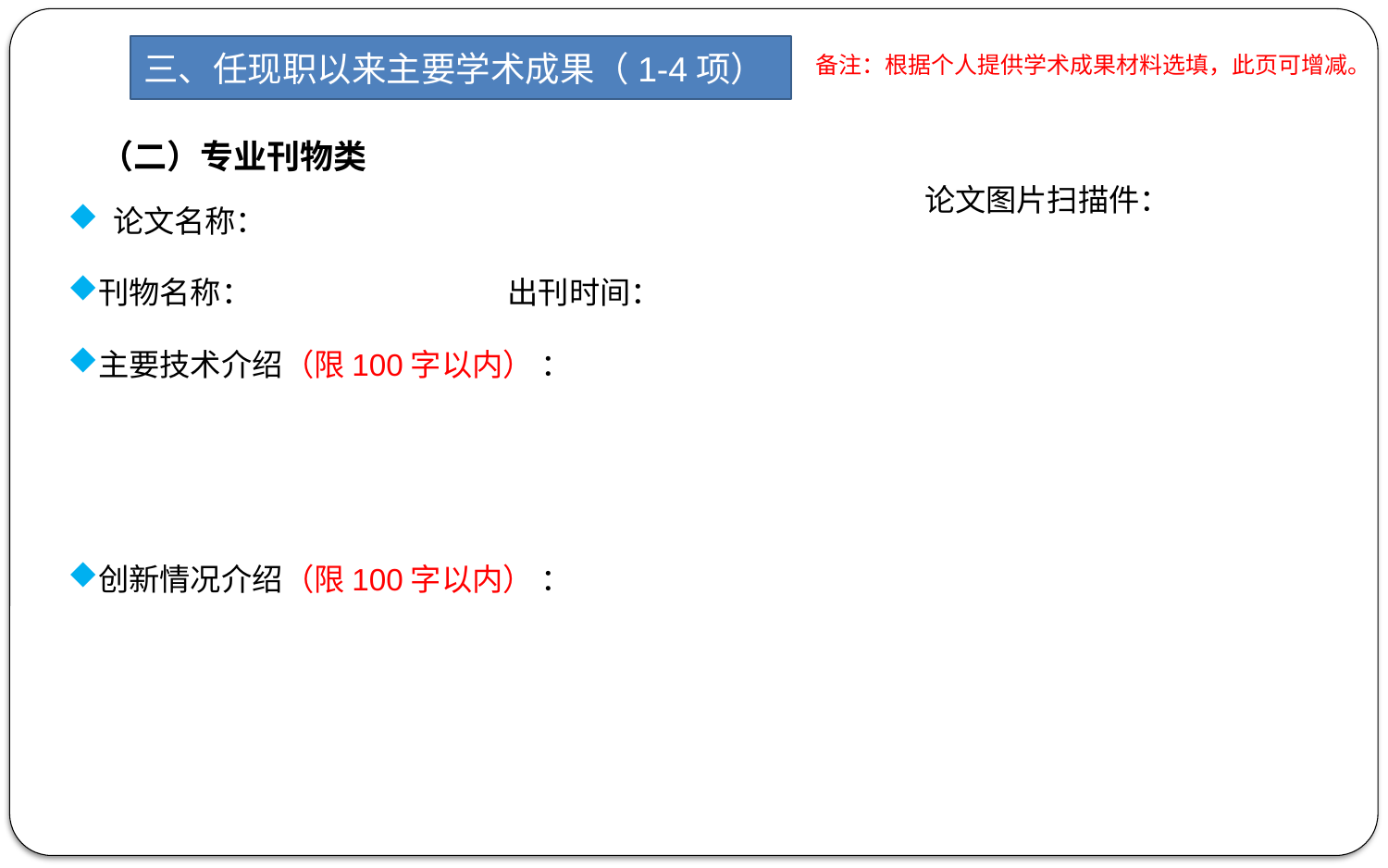

三、任现职以来主要学术成果（1-4项）
备注：根据个人提供学术成果材料选填，此页可增减。
（二）专业刊物类
论文图片扫描件：
 论文名称：
刊物名称：                                     出刊时间：
主要技术介绍（限100字以内） ：

创新情况介绍（限100字以内） ：